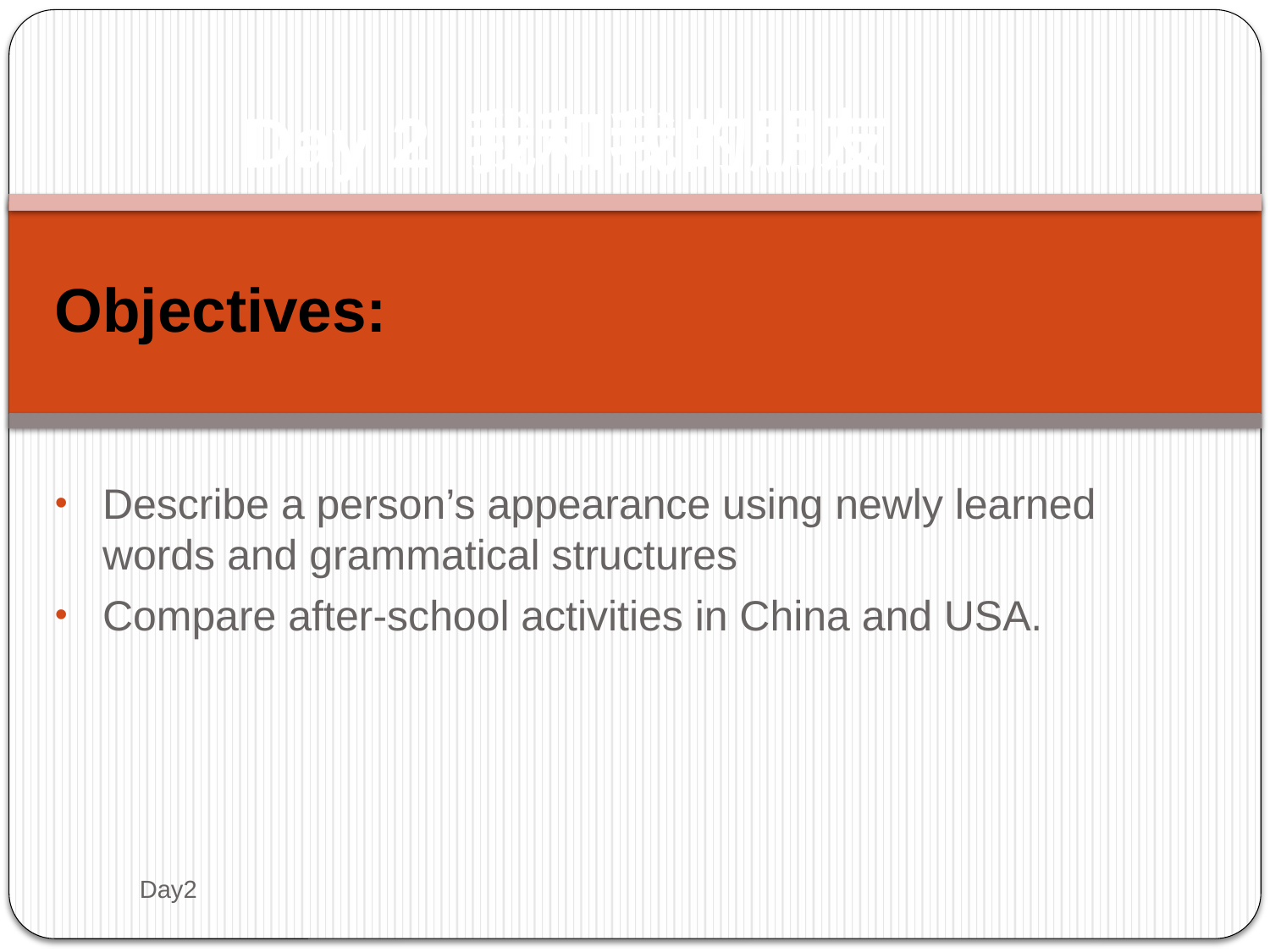

# Day 2 我和我的朋友
Objectives:

Describe a person’s appearance using newly learned words and grammatical structures
Compare after-school activities in China and USA.

Day2